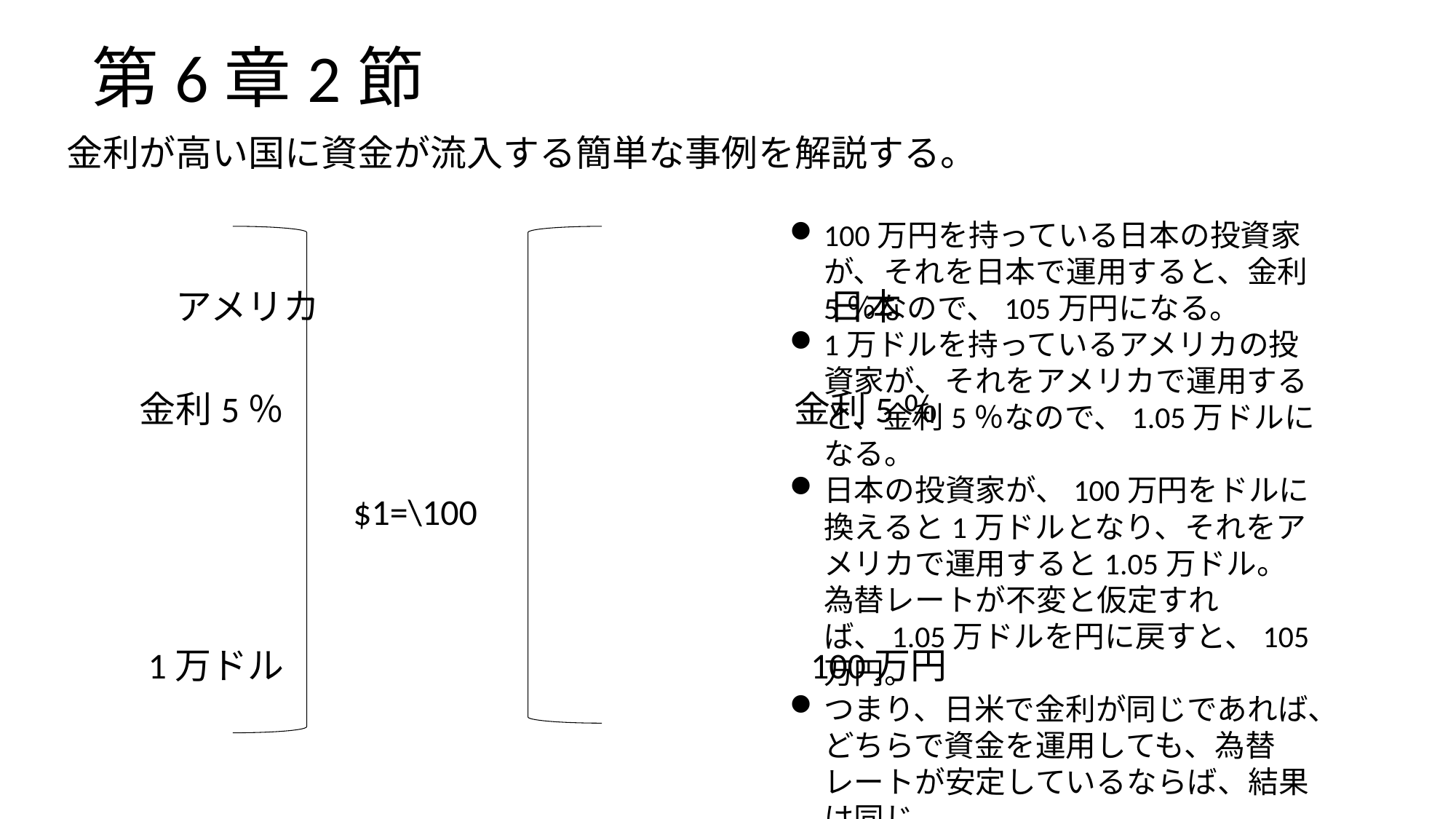

# 第6章2節
金利が高い国に資金が流入する簡単な事例を解説する。

　　　アメリカ　　　　　　　　　　　　　　日本

　　金利5％　　　　　　　　　　　　　　金利5％

                                   $1=\100

　　1万ドル　　　　　　　　　　　　　　 100万円

100万円を持っている日本の投資家が、それを日本で運用すると、金利5％なので、105万円になる。
1万ドルを持っているアメリカの投資家が、それをアメリカで運用すると、金利5％なので、1.05万ドルになる。
日本の投資家が、100万円をドルに換えると1万ドルとなり、それをアメリカで運用すると1.05万ドル。為替レートが不変と仮定すれば、1.05万ドルを円に戻すと、105万円。
つまり、日米で金利が同じであれば、どちらで資金を運用しても、為替レートが安定しているならば、結果は同じ。